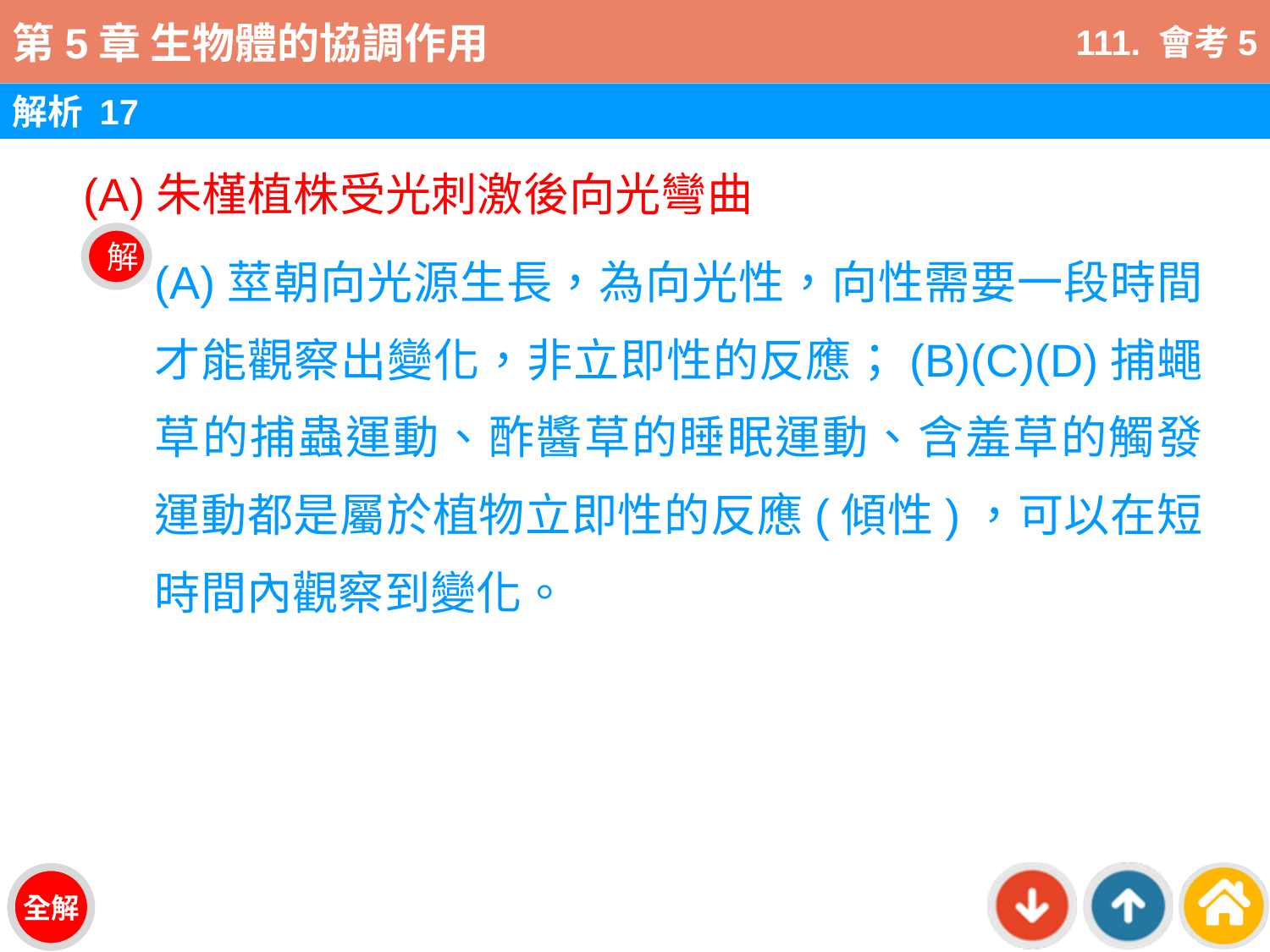

111. 會考5
解析 17
(A)朱槿植株受光刺激後向光彎曲
(A)莖朝向光源生長，為向光性，向性需要一段時間才能觀察出變化，非立即性的反應；(B)(C)(D)捕蠅草的捕蟲運動、酢醬草的睡眠運動、含羞草的觸發運動都是屬於植物立即性的反應(傾性)，可以在短時間內觀察到變化。
解
全解